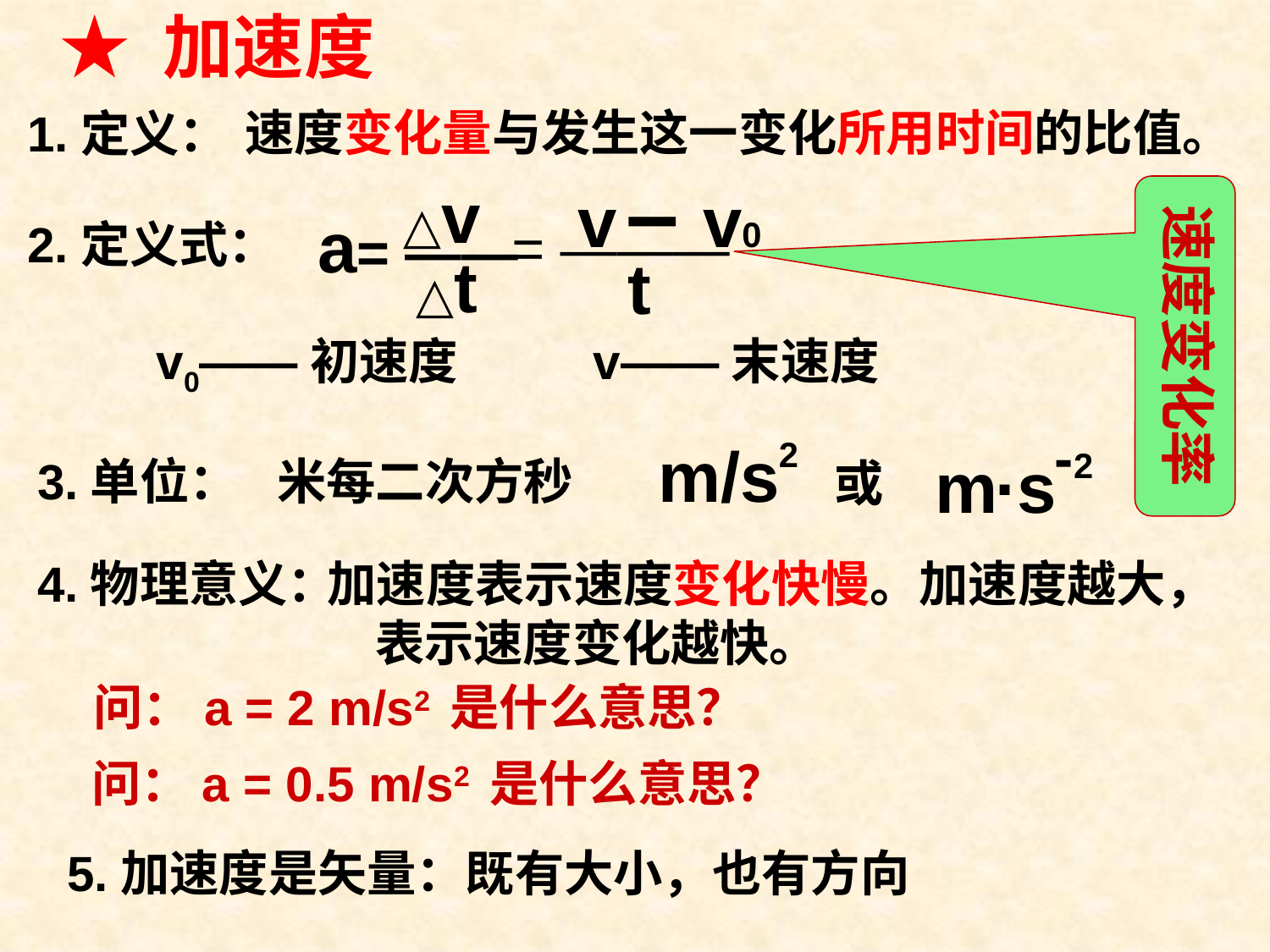

★ 加速度
速度变化量与发生这一变化所用时间的比值。
1.定义：
v – v0
= ———
△v
 a= ——
△t
速度变化率
2.定义式：
t
 v0——初速度           v——末速度
-2
.
m s
m/s
2
3.单位：
米每二次方秒
或
4.物理意义：
加速度表示速度变化快慢。加速度越大，表示速度变化越快。
问：a = 2 m/s2 是什么意思？
问：a = 0.5 m/s2 是什么意思？
5.加速度是矢量：既有大小，也有方向